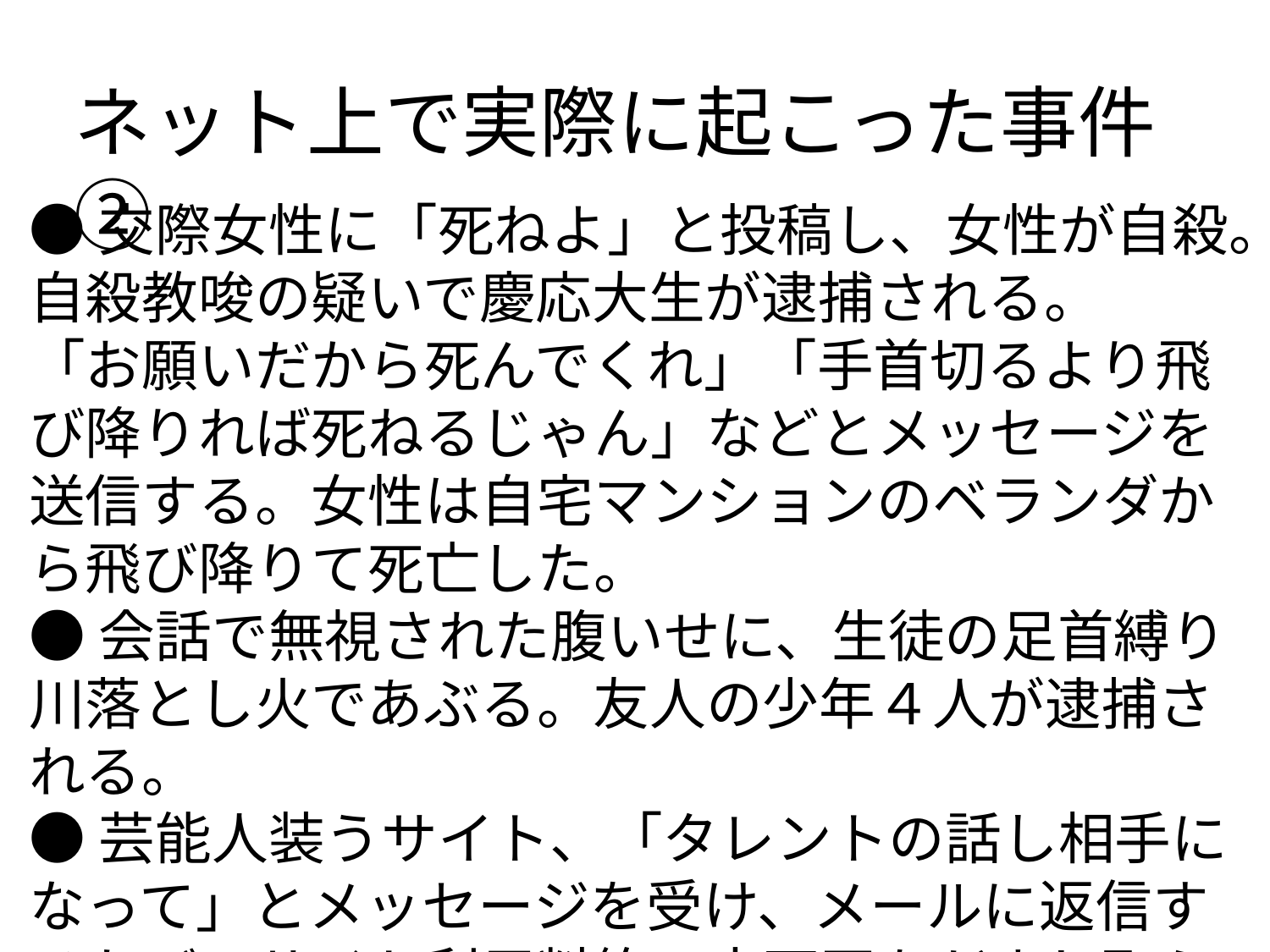

ネット上で実際に起こった事件②
●交際女性に「死ねよ」と投稿し、女性が自殺。自殺教唆の疑いで慶応大生が逮捕される。
「お願いだから死んでくれ」「手首切るより飛び降りれば死ねるじゃん」などとメッセージを送信する。女性は自宅マンションのベランダから飛び降りて死亡した。
●会話で無視された腹いせに、生徒の足首縛り川落とし火であぶる。友人の少年４人が逮捕される。
●芸能人装うサイト、「タレントの話し相手になって」とメッセージを受け、メールに返信するたび、サイト利用料約四十万円をだまし取られる。